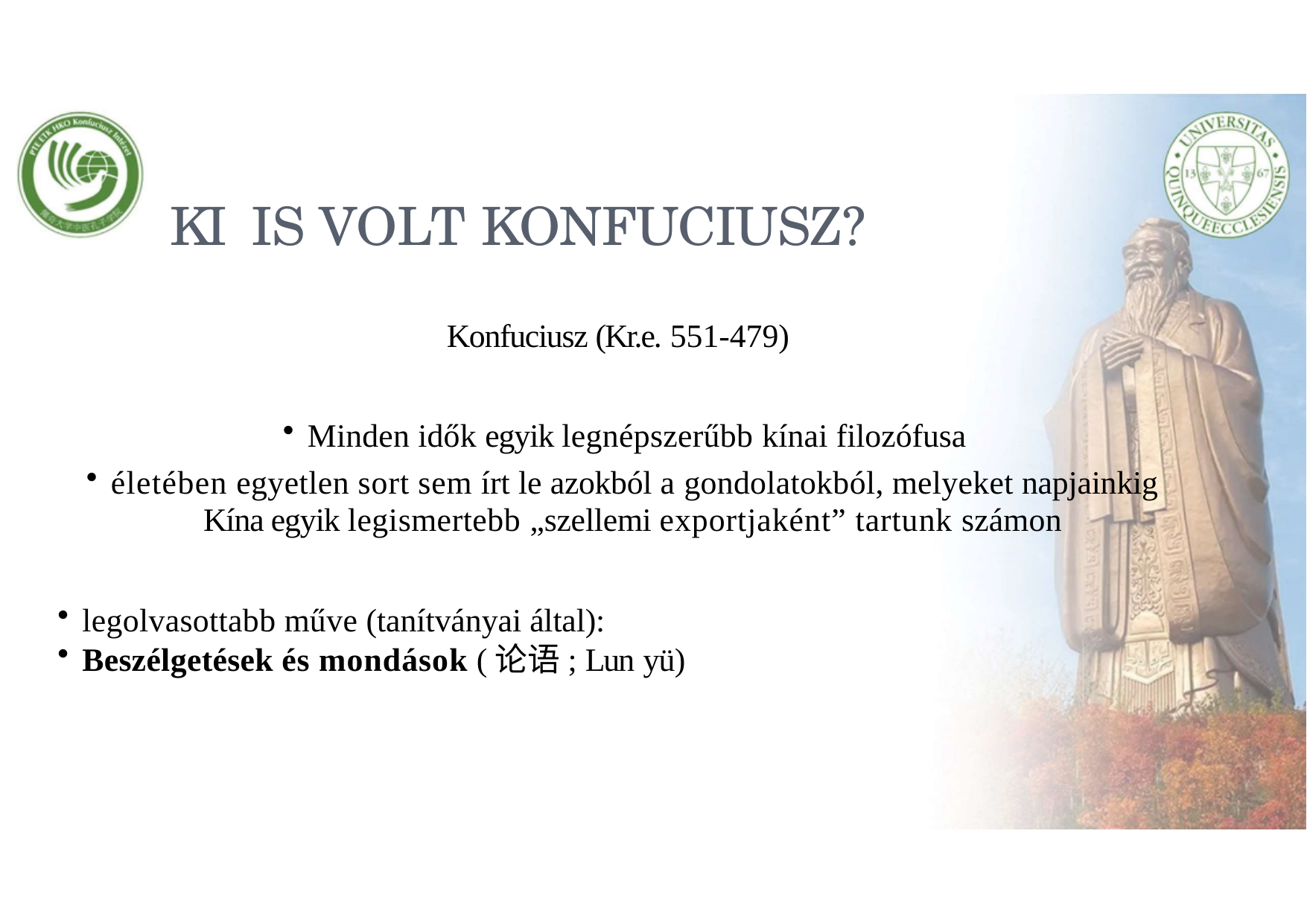

# Ki  is volt Konfuciusz?
Konfuciusz (Kr.e. 551-479)

Minden idők egyik legnépszerűbb kínai filozófusa
életében egyetlen sort sem írt le azokból a gondolatokból, melyeket napjainkig
Kína egyik legismertebb „szellemi exportjaként” tartunk számon

legolvasottabb műve (tanítványai által):
Beszélgetések és mondások (论语; Lun yü)